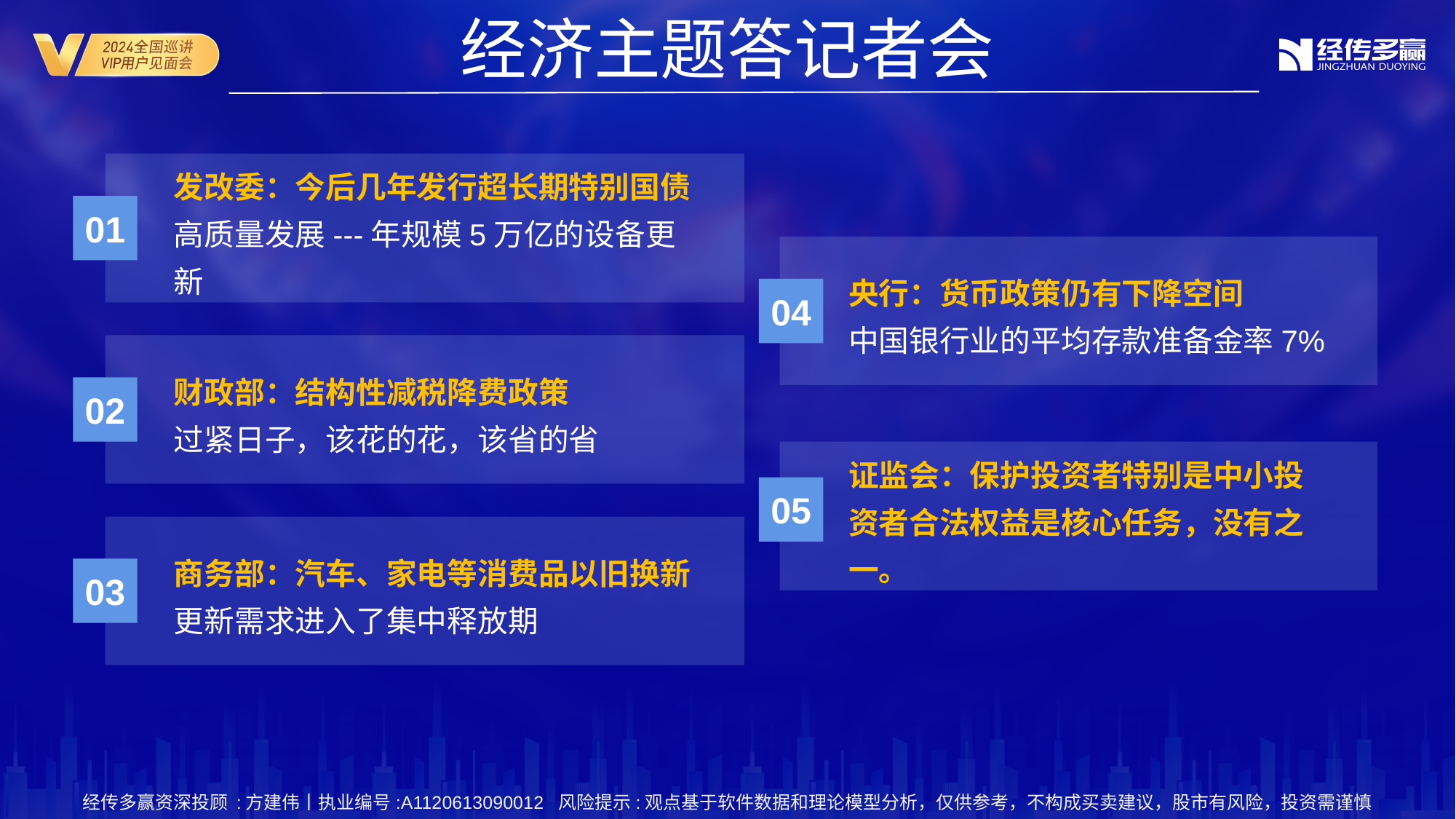

经济主题答记者会
发改委：今后几年发行超长期特别国债
高质量发展---年规模5万亿的设备更新
01
央行：货币政策仍有下降空间
中国银行业的平均存款准备金率7%
04
财政部：结构性减税降费政策
过紧日子，该花的花，该省的省
02
证监会：保护投资者特别是中小投资者合法权益是核心任务，没有之一。
05
商务部：汽车、家电等消费品以旧换新
更新需求进入了集中释放期
03